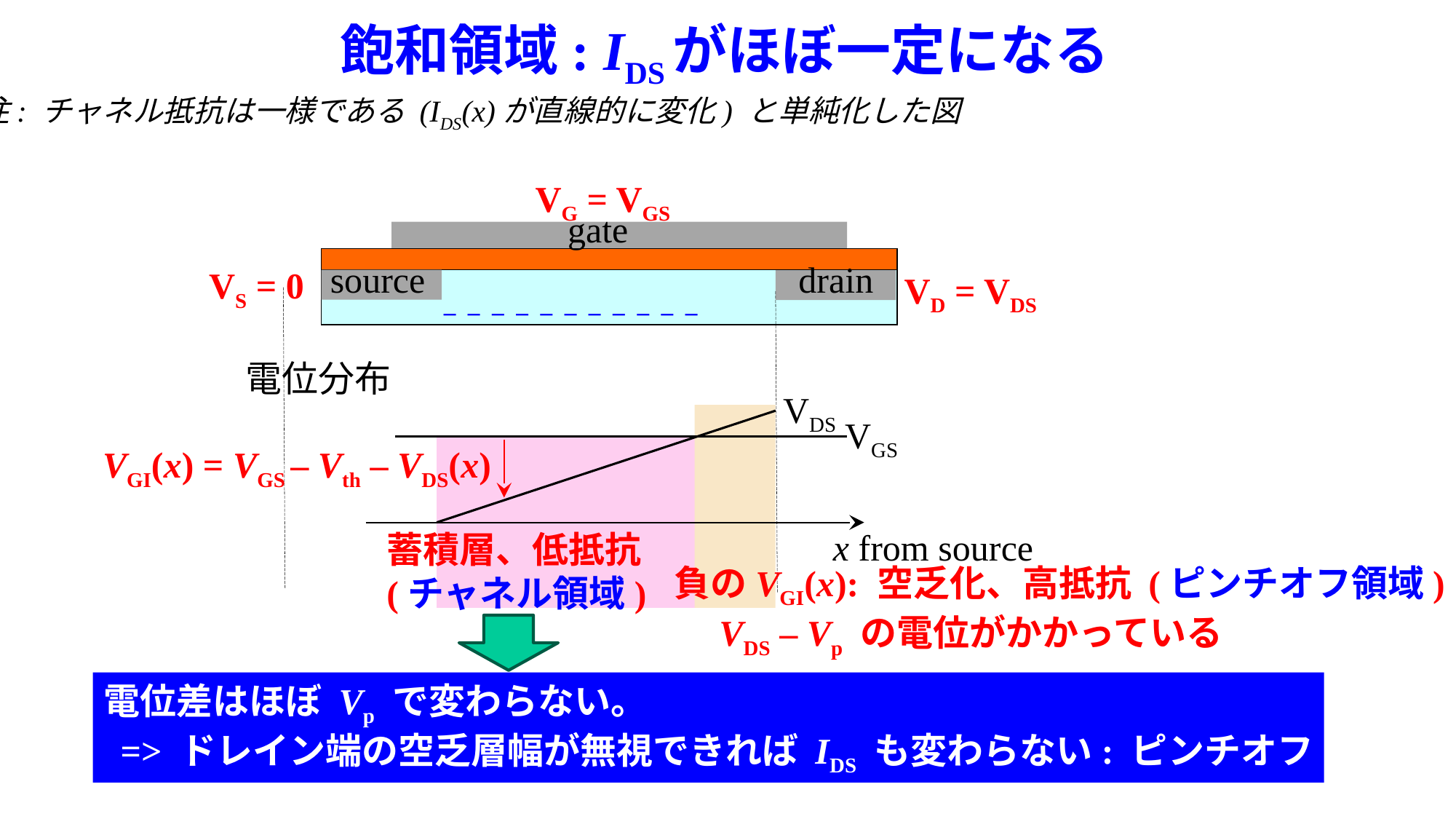

飽和領域: IDSがほぼ一定になる
注: チャネル抵抗は一様である (IDS(x)が直線的に変化) と単純化した図
VG = VGS
gate

source
drain
VS = 0
VD = VDS

–  –  –  –  –  –  –  –  –  –  –
電位分布
VDS

VGS

VGI(x) = VGS – Vth – VDS(x)
x from source
蓄積層、低抵抗
(チャネル領域)
負のVGI(x): 空乏化、高抵抗 (ピンチオフ領域)
　VDS – Vp の電位がかかっている

電位差はほぼ Vp で変わらない。
 => ドレイン端の空乏層幅が無視できれば IDS も変わらない: ピンチオフ